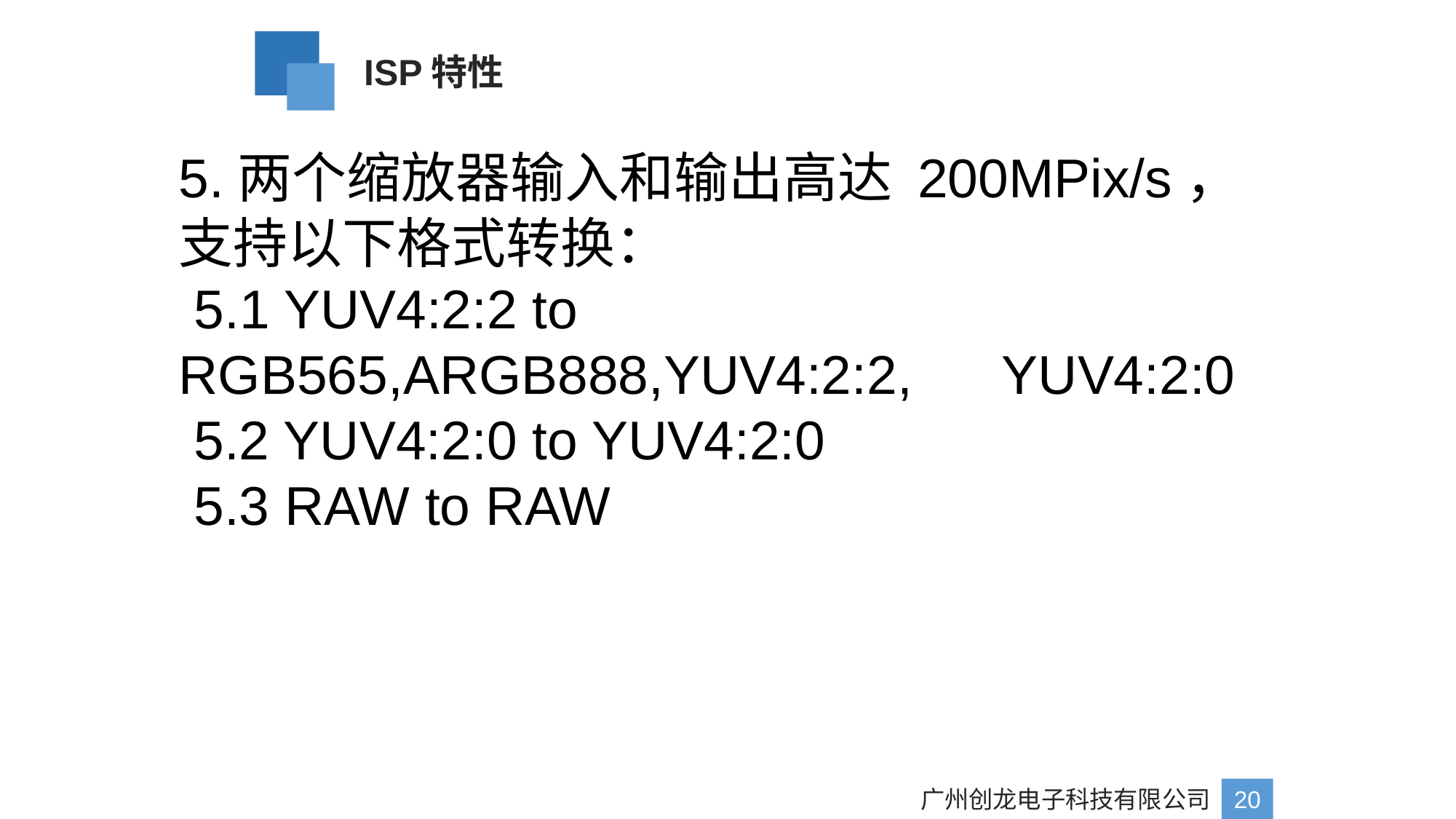

ISP特性
5.两个缩放器输入和输出高达 200MPix/s，支持以下格式转换：
 5.1 YUV4:2:2 to RGB565,ARGB888,YUV4:2:2,      YUV4:2:0
 5.2 YUV4:2:0 to YUV4:2:0
 5.3 RAW to RAW

广州创龙电子科技有限公司
20